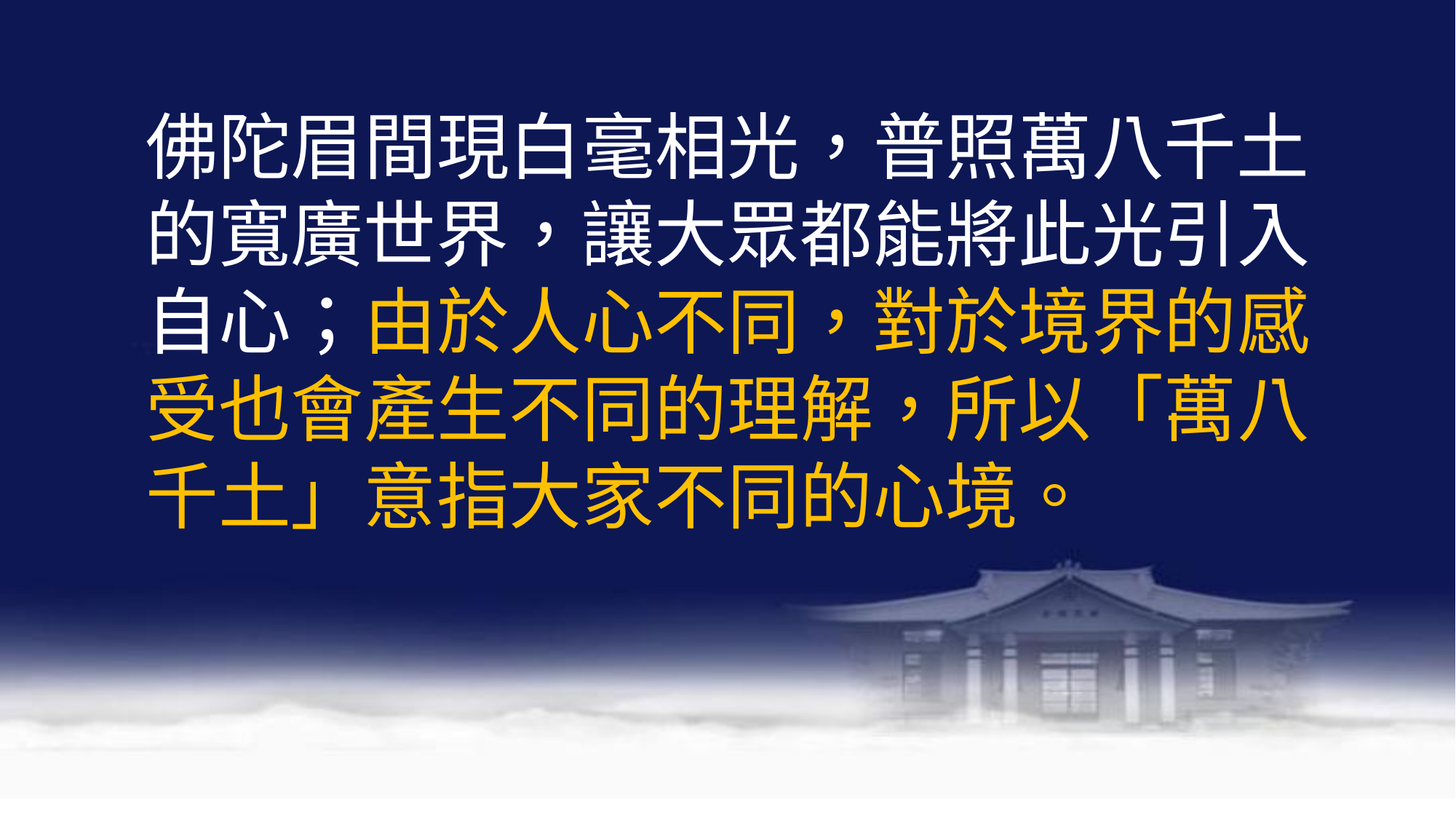

佛陀眉間現白毫相光，普照萬八千土的寬廣世界，讓大眾都能將此光引入自心；由於人心不同，對於境界的感受也會產生不同的理解，所以「萬八千土」意指大家不同的心境。